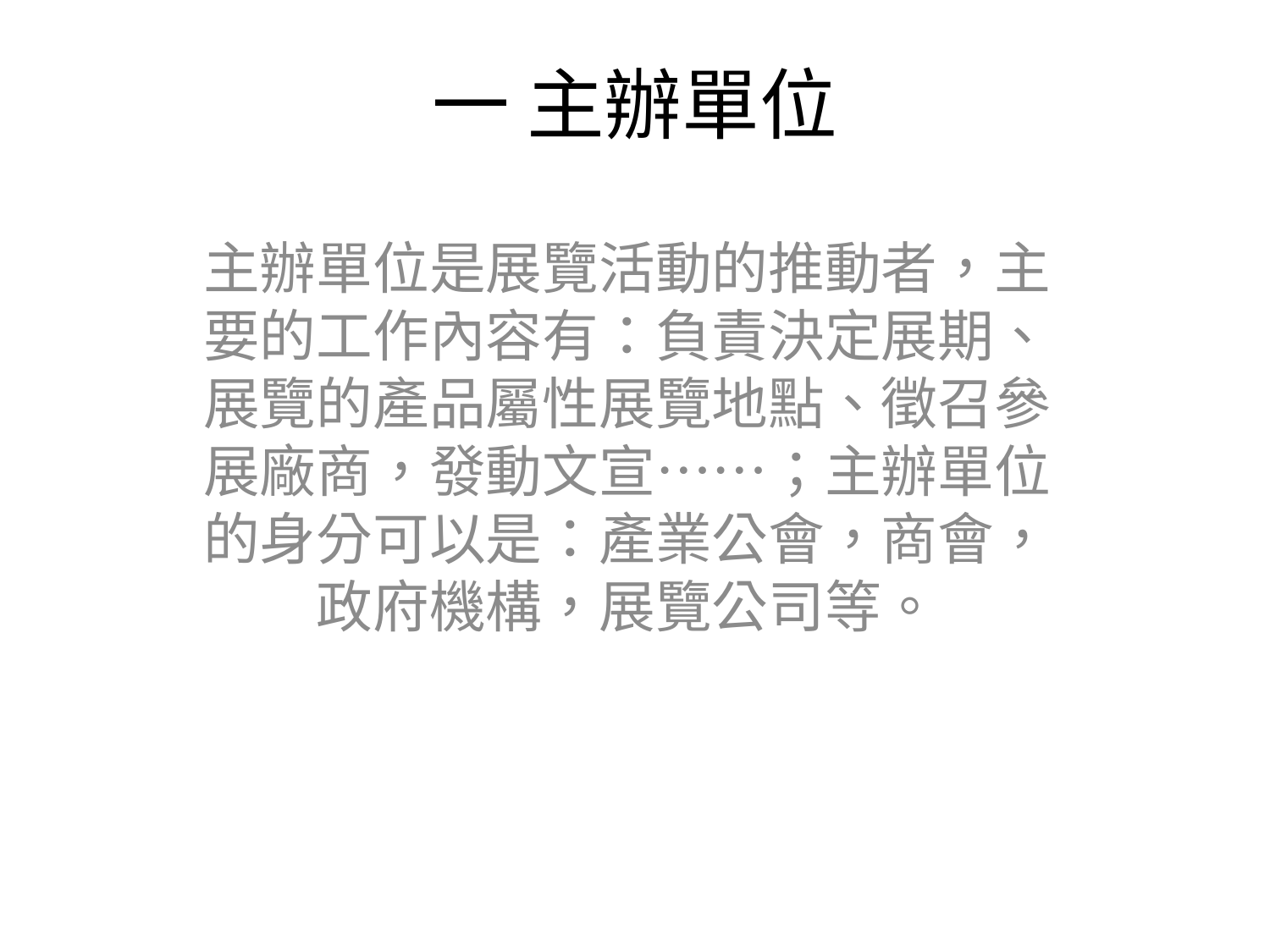

# 一 主辦單位
主辦單位是展覽活動的推動者，主要的工作內容有：負責決定展期、展覽的產品屬性展覽地點、徵召參展廠商，發動文宣……；主辦單位的身分可以是：產業公會，商會，政府機構，展覽公司等。